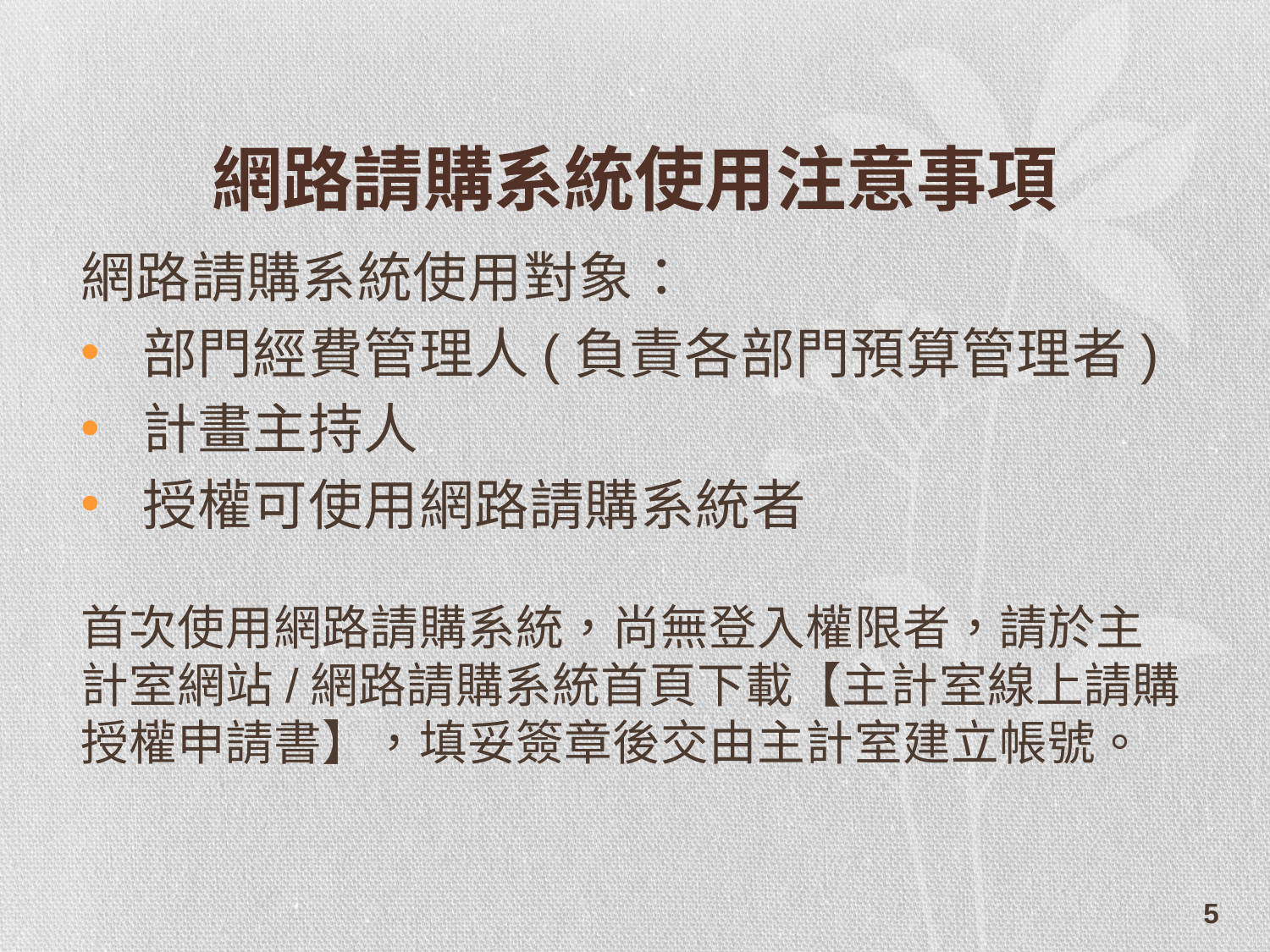

# 網路請購系統使用注意事項
網路請購系統使用對象：
部門經費管理人(負責各部門預算管理者)
計畫主持人
授權可使用網路請購系統者

首次使用網路請購系統，尚無登入權限者，請於主計室網站/網路請購系統首頁下載【主計室線上請購授權申請書】，填妥簽章後交由主計室建立帳號。

5